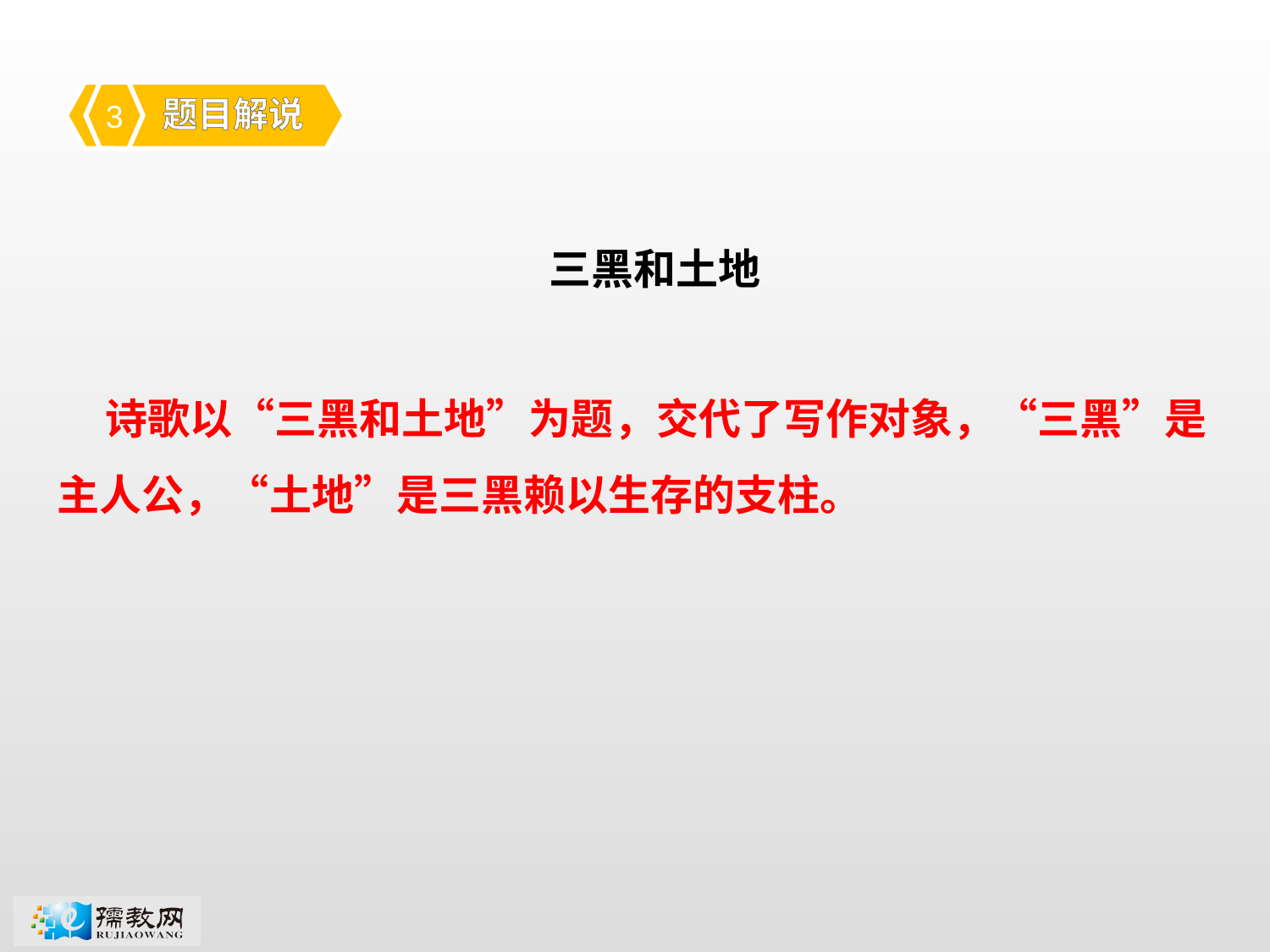

题目解说
3
三黑和土地
    诗歌以“三黑和土地”为题，交代了写作对象，“三黑”是主人公，“土地”是三黑赖以生存的支柱。